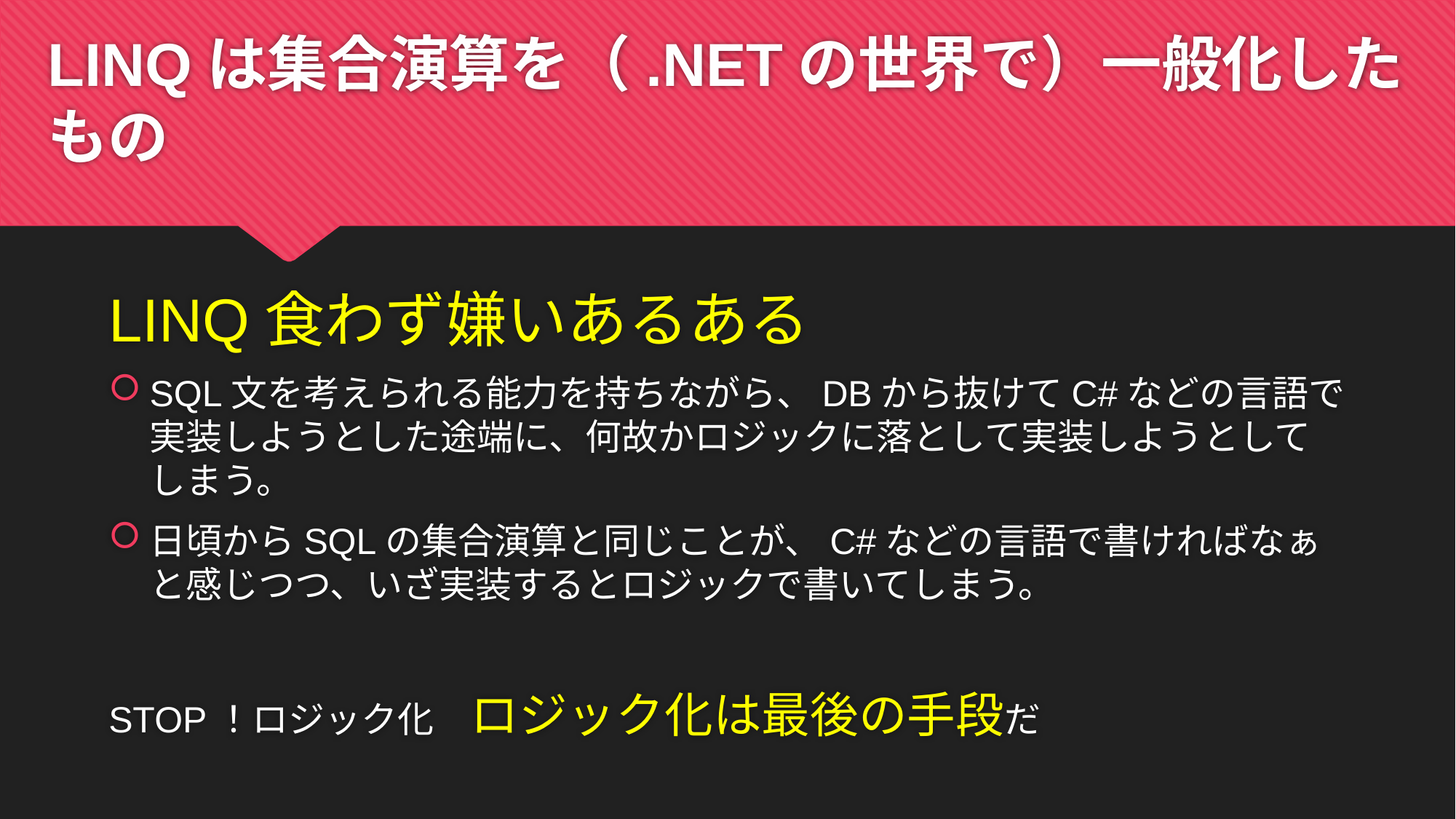

# LINQは集合演算を（.NETの世界で）一般化したもの
LINQ食わず嫌いあるある
SQL文を考えられる能力を持ちながら、DBから抜けてC#などの言語で実装しようとした途端に、何故かロジックに落として実装しようとしてしまう。
日頃からSQLの集合演算と同じことが、C#などの言語で書ければなぁと感じつつ、いざ実装するとロジックで書いてしまう。

STOP！ロジック化　ロジック化は最後の手段だ